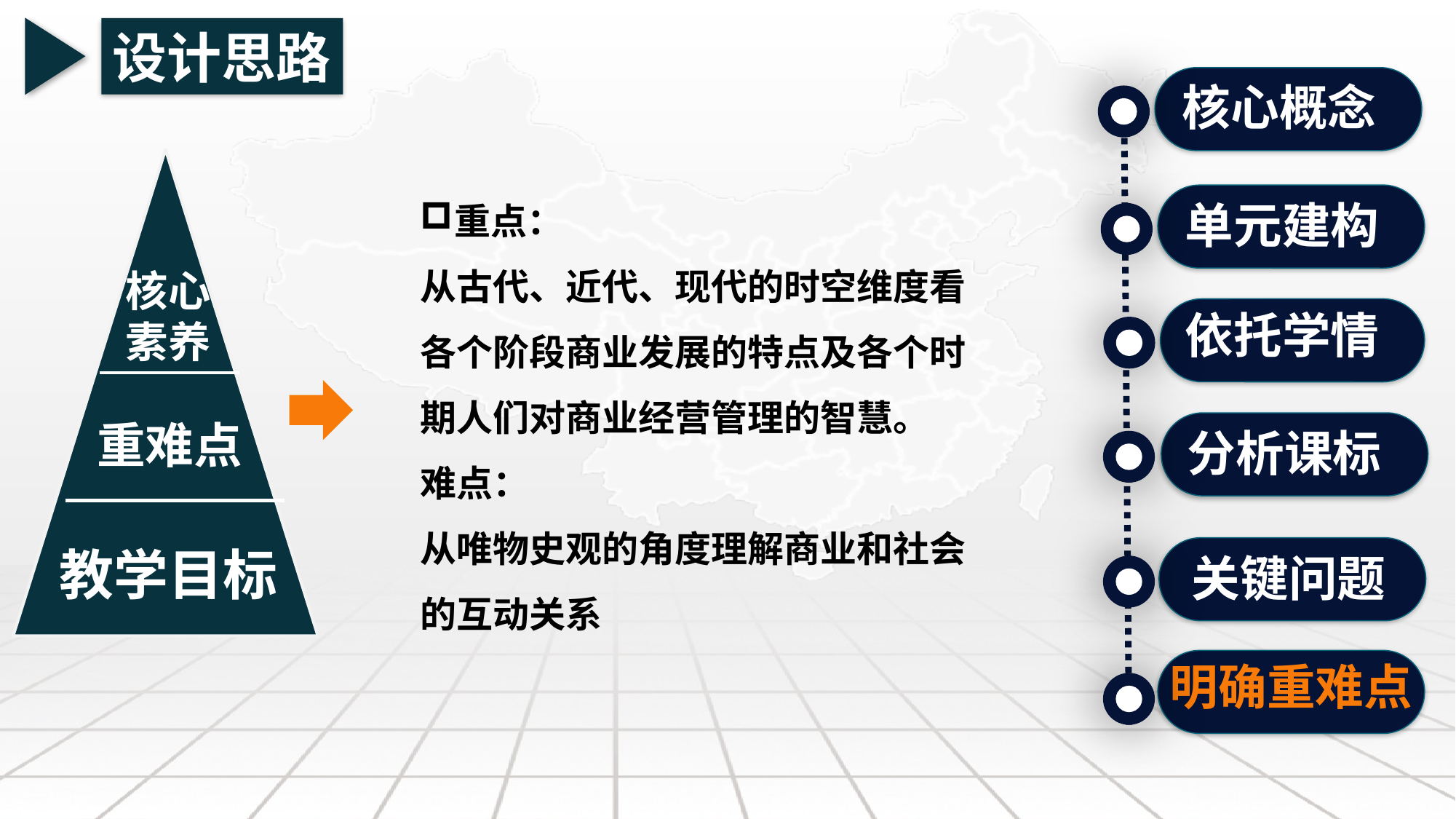

设计思路

核心概念

单元建构
重点：
从古代、近代、现代的时空维度看各个阶段商业发展的特点及各个时期人们对商业经营管理的智慧。
难点：
从唯物史观的角度理解商业和社会的互动关系
核心
素养

依托学情

重难点

分析课标
教学目标

关键问题

明确重难点